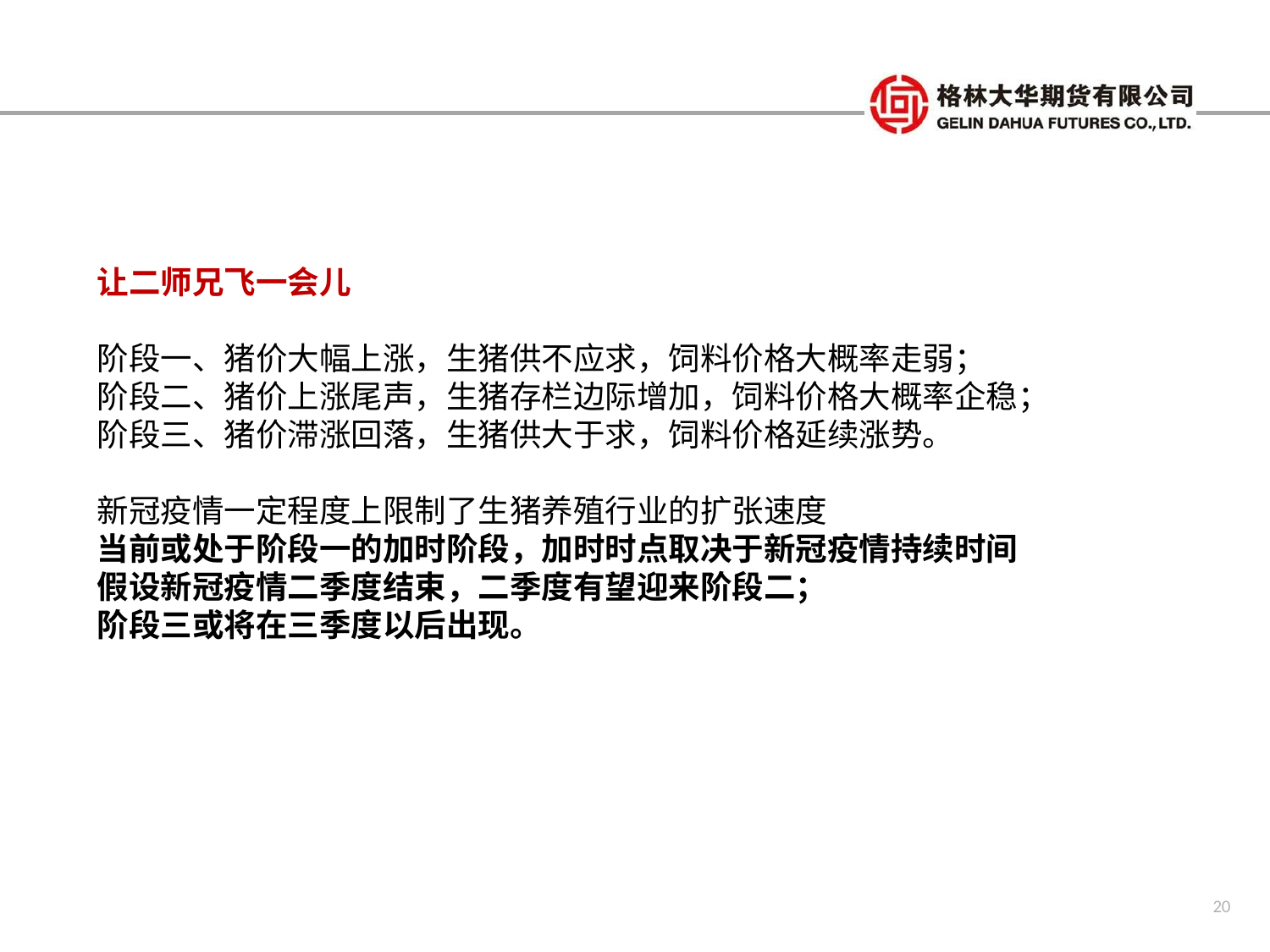

让二师兄飞一会儿

阶段一、猪价大幅上涨，生猪供不应求，饲料价格大概率走弱；
阶段二、猪价上涨尾声，生猪存栏边际增加，饲料价格大概率企稳；
阶段三、猪价滞涨回落，生猪供大于求，饲料价格延续涨势。

新冠疫情一定程度上限制了生猪养殖行业的扩张速度
当前或处于阶段一的加时阶段，加时时点取决于新冠疫情持续时间
假设新冠疫情二季度结束，二季度有望迎来阶段二；
阶段三或将在三季度以后出现。

20